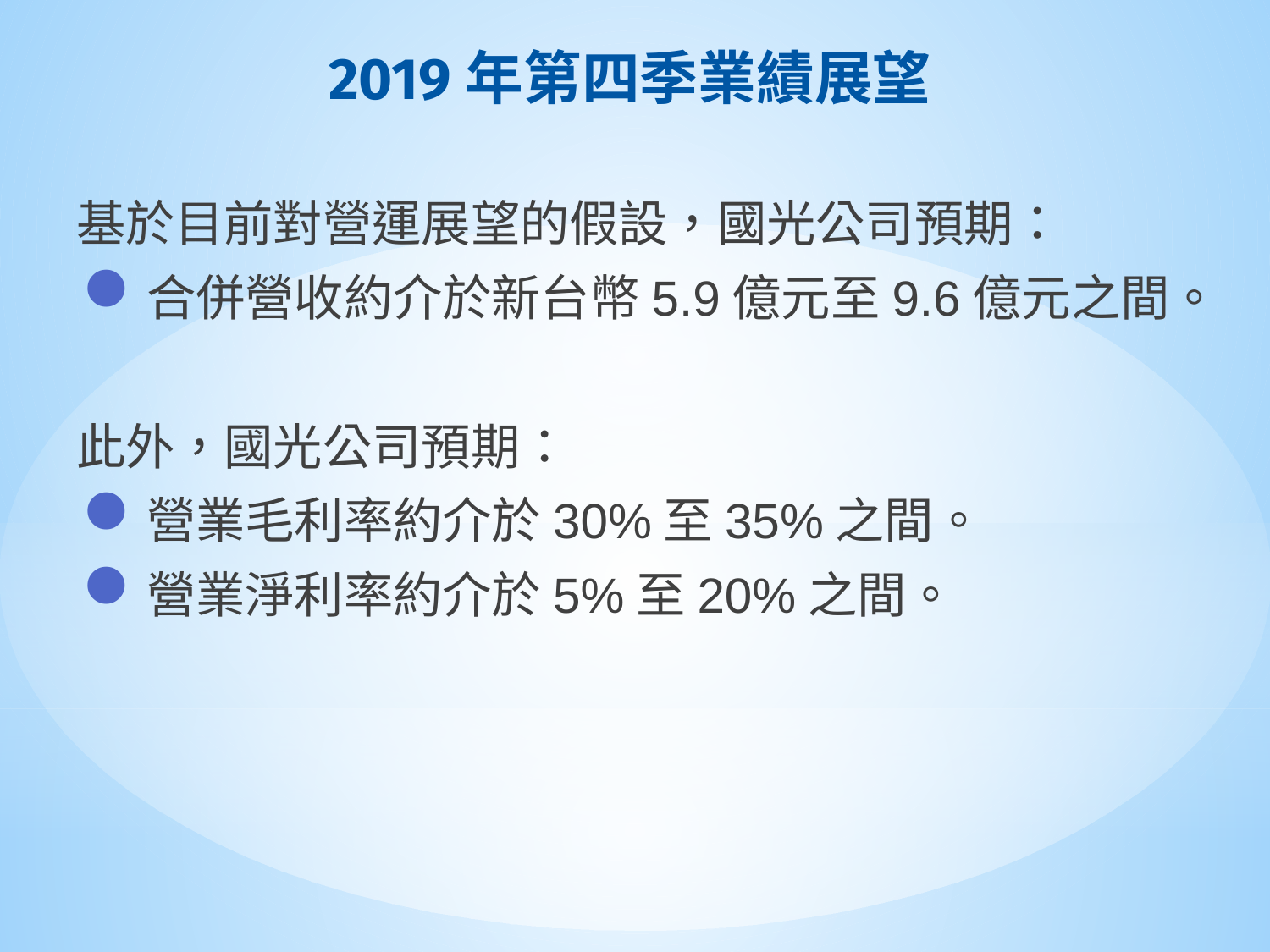

2019年第四季業績展望
基於目前對營運展望的假設，國光公司預期：
合併營收約介於新台幣5.9億元至9.6億元之間。

此外，國光公司預期：
營業毛利率約介於30%至35%之間。
營業淨利率約介於5%至20%之間。